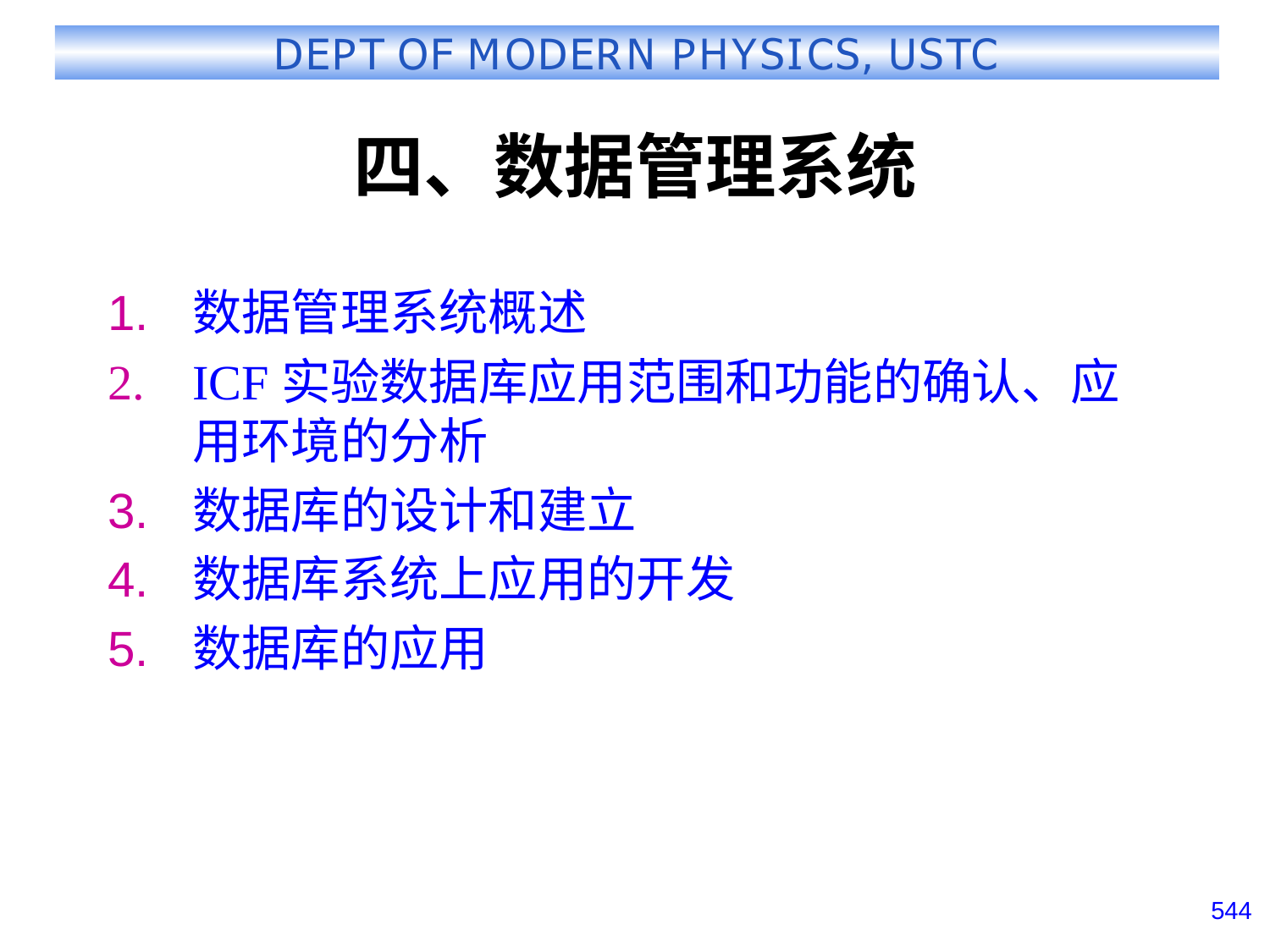

# 四、数据管理系统
数据管理系统概述
ICF实验数据库应用范围和功能的确认、应用环境的分析
数据库的设计和建立
数据库系统上应用的开发
数据库的应用